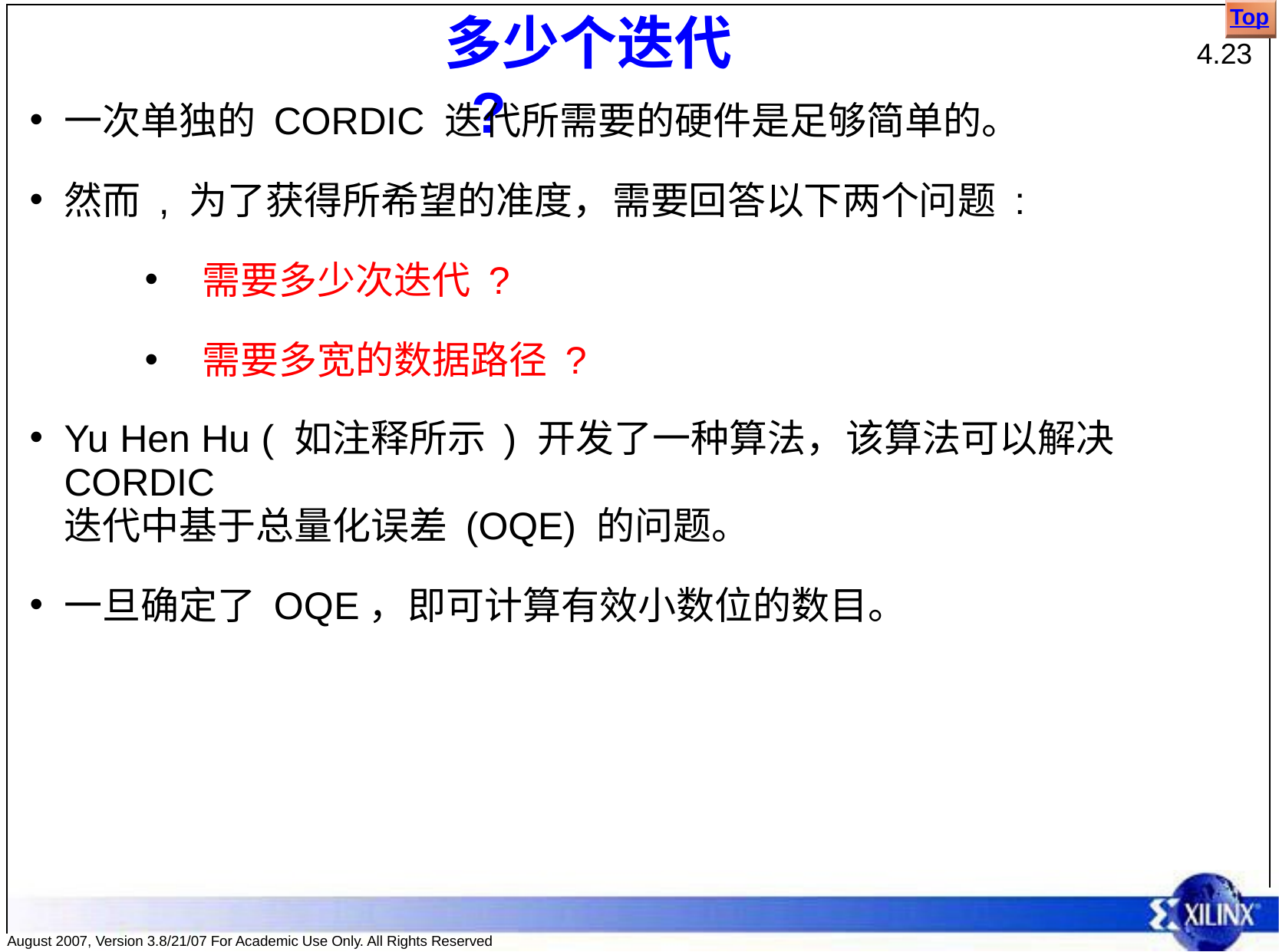

Top
# 多少个迭代 ?
4.23
一次单独的 CORDIC 迭代所需要的硬件是足够简单的。
然而 , 为了获得所希望的准度，需要回答以下两个问题:
需要多少次迭代 ?
需要多宽的数据路径 ?
Yu Hen Hu ( 如注释所示 ) 开发了一种算法，该算法可以解决 CORDIC
迭代中基于总量化误差 (OQE) 的问题。
一旦确定了 OQE，即可计算有效小数位的数目。
August 2007, Version 3.8/21/07 For Academic Use Only. All Rights Reserved